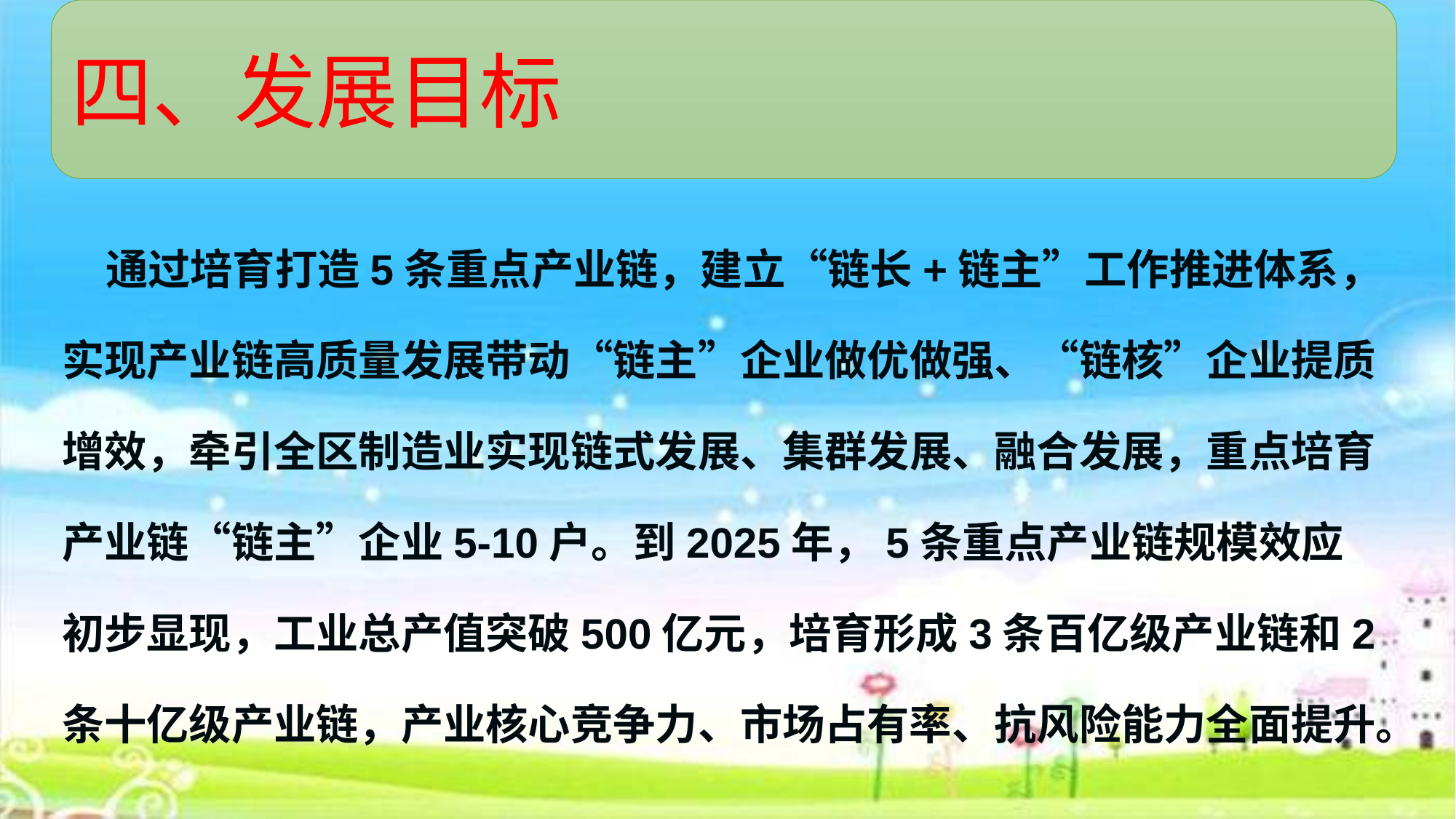

四、发展目标
      通过培育打造5条重点产业链，建立“链长+链主”工作推进体系，实现产业链高质量发展带动“链主”企业做优做强、“链核”企业提质增效，牵引全区制造业实现链式发展、集群发展、融合发展，重点培育产业链“链主”企业5-10户。到2025年，5条重点产业链规模效应初步显现，工业总产值突破500亿元，培育形成3条百亿级产业链和2条十亿级产业链，产业核心竞争力、市场占有率、抗风险能力全面提升。